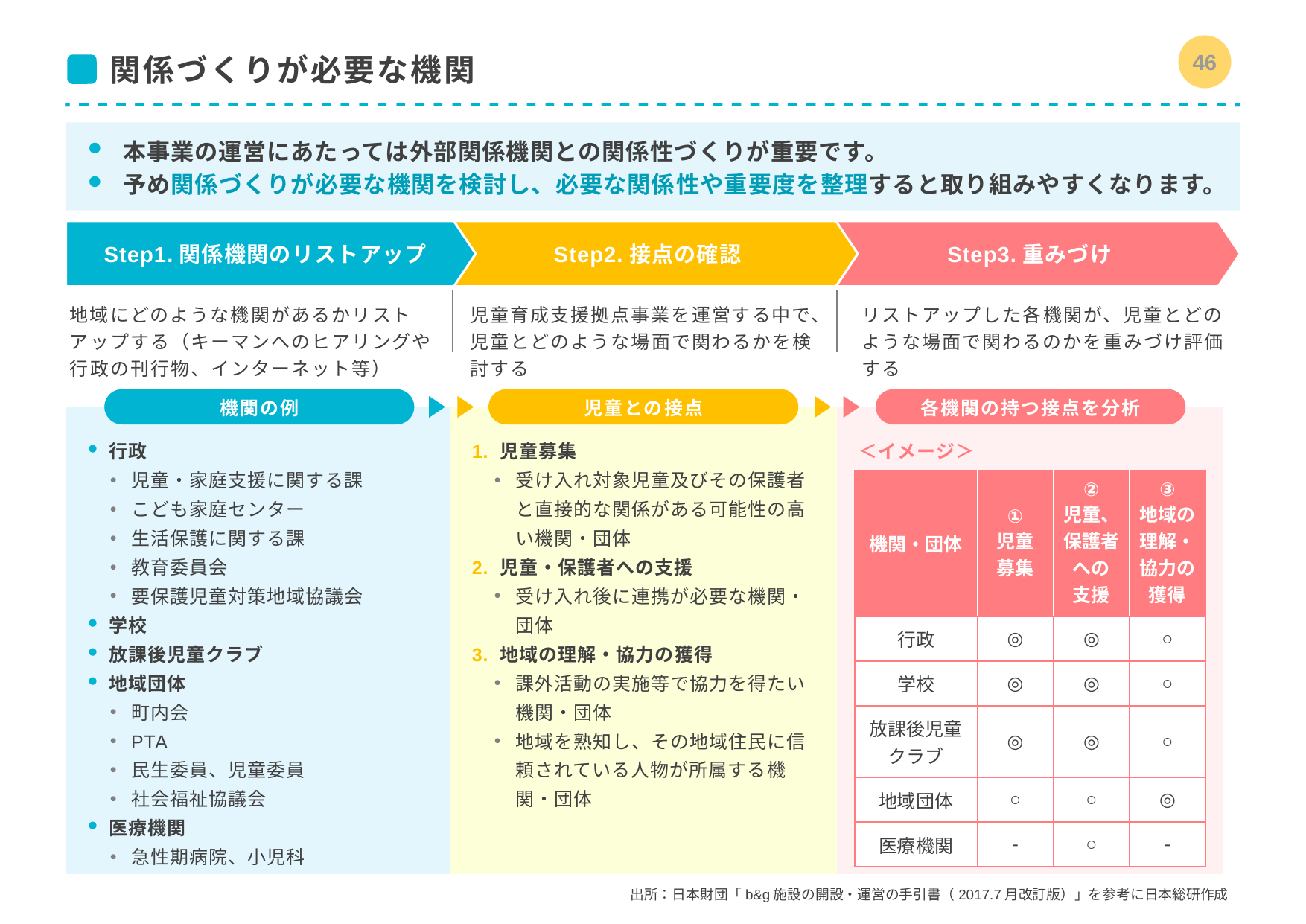

46
# 関係づくりが必要な機関
本事業の運営にあたっては外部関係機関との関係性づくりが重要です。
予め関係づくりが必要な機関を検討し、必要な関係性や重要度を整理すると取り組みやすくなります。
Step1.関係機関のリストアップ
Step2.接点の確認
Step3.重みづけ
地域にどのような機関があるかリストアップする（キーマンへのヒアリングや行政の刊行物、インターネット等）
児童育成支援拠点事業を運営する中で、
児童とどのような場面で関わるかを検討する
リストアップした各機関が、児童とどのような場面で関わるのかを重みづけ評価する
機関の例
児童との接点
各機関の持つ接点を分析

行政
児童・家庭支援に関する課
こども家庭センター
生活保護に関する課
教育委員会
要保護児童対策地域協議会
学校
放課後児童クラブ
地域団体
町内会
PTA
民生委員、児童委員
社会福祉協議会
医療機関
急性期病院、小児科
児童募集
受け入れ対象児童及びその保護者と直接的な関係がある可能性の高い機関・団体
児童・保護者への支援
受け入れ後に連携が必要な機関・団体
地域の理解・協力の獲得
課外活動の実施等で協力を得たい機関・団体
地域を熟知し、その地域住民に信頼されている人物が所属する機関・団体
＜イメージ＞
| 機関・団体 | ① 児童 募集 | ② 児童、保護者への 支援 | ③ 地域の 理解・ 協力の 獲得 |
| --- | --- | --- | --- |
| 行政 | ◎ | ◎ | ○ |
| 学校 | ◎ | ◎ | ○ |
| 放課後児童 クラブ | ◎ | ◎ | ○ |
| 地域団体 | ○ | ○ | ◎ |
| 医療機関 | - | ○ | - |
出所：日本財団「b&g施設の開設・運営の手引書（2017.7月改訂版）」を参考に日本総研作成